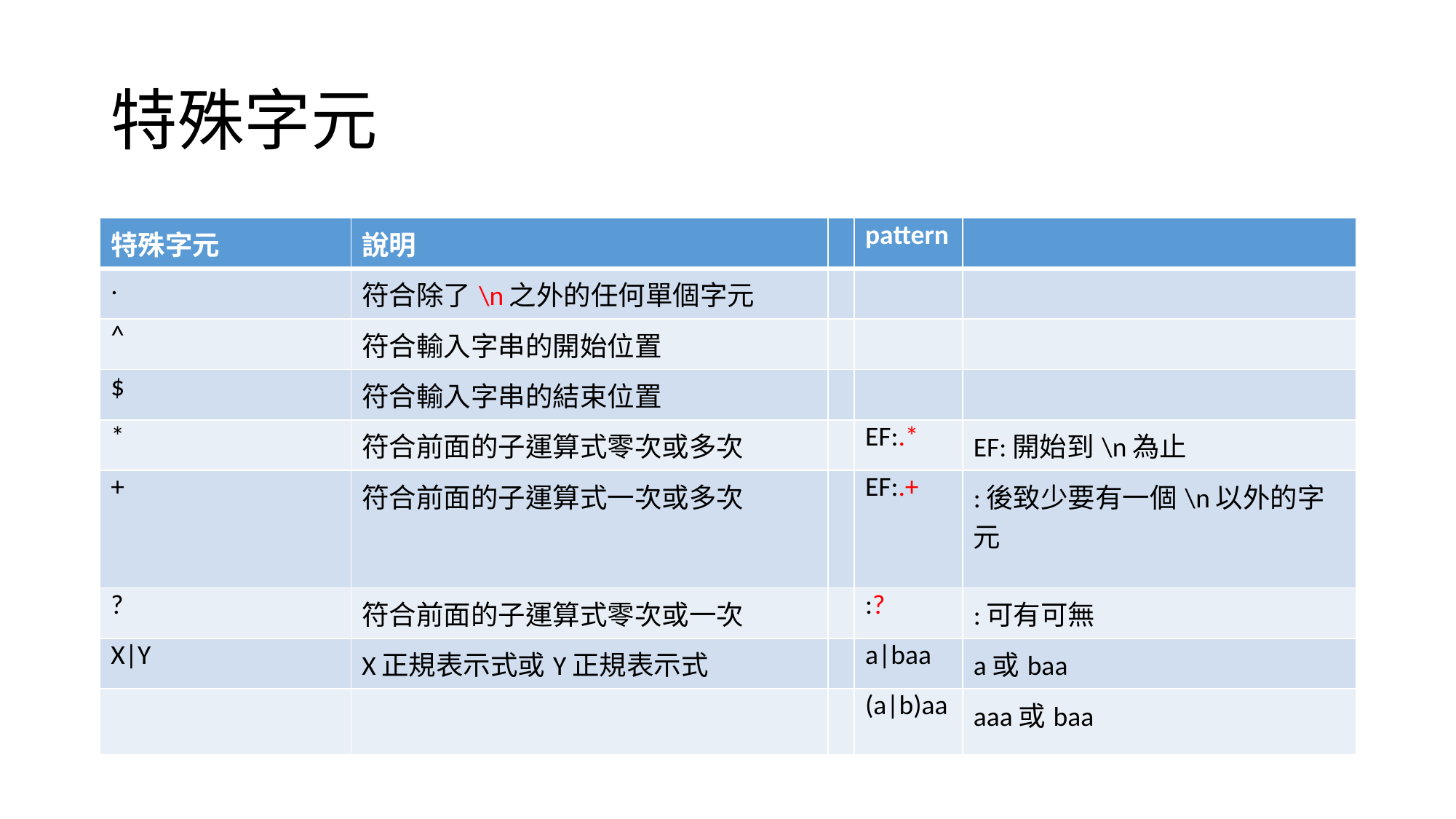

# 特殊字元
| 特殊字元 | 說明 |  | pattern |  |
| --- | --- | --- | --- | --- |
| . | 符合除了\n之外的任何單個字元 |  |  |  |
| ^ | 符合輸入字串的開始位置 |  |  |  |
| $ | 符合輸入字串的結束位置 |  |  |  |
| \* | 符合前面的子運算式零次或多次 |  | EF:.\* | EF:開始到\n為止 |
| + | 符合前面的子運算式一次或多次 |  | EF:.+ | :後致少要有一個\n以外的字元 |
| ? | 符合前面的子運算式零次或一次 |  | :? | :可有可無 |
| X|Y | X正規表示式或Y正規表示式 |  | a|baa | a或baa |
|  |  |  | (a|b)aa | aaa或baa |